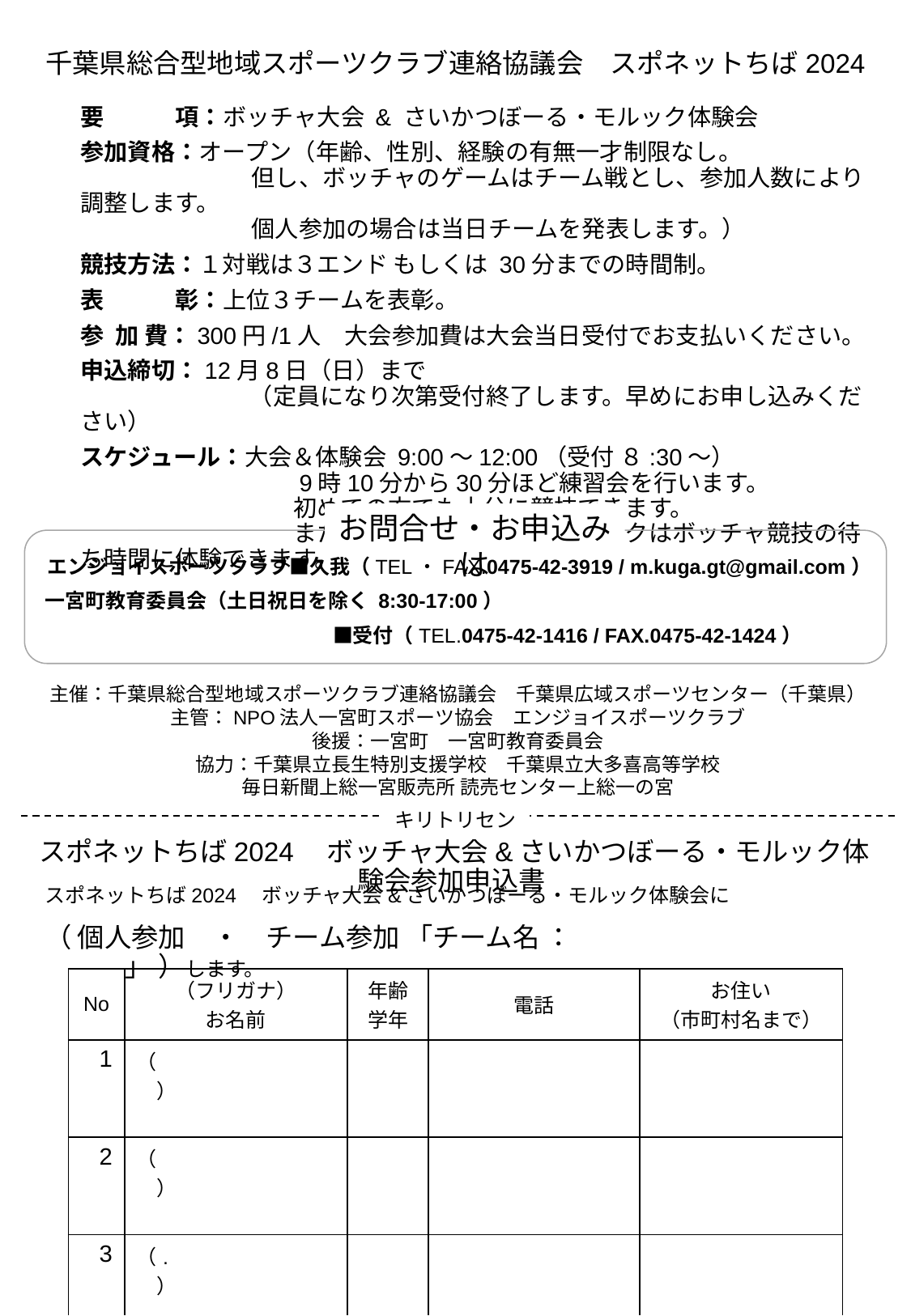

# 千葉県総合型地域スポーツクラブ連絡協議会　スポネットちば2024
要　　　項：ボッチャ大会 & さいかつぼーる・モルック体験会
参加資格：オープン（年齢、性別、経験の有無一才制限なし。
　　　　　　　 但し、ボッチャのゲームはチーム戦とし、参加人数により調整します。
　　　　　　　 個人参加の場合は当日チームを発表します。）
競技方法：１対戦は３エンド もしくは 30分までの時間制。
表　　　彰：上位３チームを表彰。
参  加 費：300円/1人　大会参加費は大会当日受付でお支払いください。
申込締切：12月8日（日）まで
	　　（定員になり次第受付終了します。早めにお申し込みください）
スケジュール：大会＆体験会 9:00〜12:00（受付 ８:30〜）
　　　　　　　　　9時10分から30分ほど練習会を行います。
　　　　　　　　　初めての方でも十分に競技できます。
　　　　　　　　　また、さいかつぼーる・モルックはボッチャ競技の待ち時間に体験できます。

お問合せ・お申込みは

エンジョイスポーツクラブ■久我（TEL・FAX.0475-42-3919 / m.kuga.gt@gmail.com）
一宮町教育委員会（土日祝日を除く 8:30-17:00）
                                        　 ■受付（TEL.0475-42-1416 / FAX.0475-42-1424）
主催：千葉県総合型地域スポーツクラブ連絡協議会　千葉県広域スポーツセンター（千葉県）
主管：NPO法人一宮町スポーツ協会　エンジョイスポーツクラブ
後援：一宮町　一宮町教育委員会
協力：千葉県立長生特別支援学校　千葉県立大多喜高等学校
毎日新聞上総一宮販売所 読売センター上総一の宮
キリトリセン
スポネットちば2024　ボッチャ大会&さいかつぼーる・モルック体験会参加申込書
スポネットちば2024　ボッチャ大会&さいかつぼーる・モルック体験会に

（ 個人参加　・　チーム参加 「チーム名 ：   　　　　　　　　　　　　　」 ）します。
| No | （フリガナ） お名前 | 年齢 学年 | 電話 | お住い （市町村名まで） |
| --- | --- | --- | --- | --- |
| 1 | （　　　　　 　） |  |  |  |
| 2 | （　　　　　 　） |  |  |  |
| 3 | （. 　　 　　　　） |  |  |  |